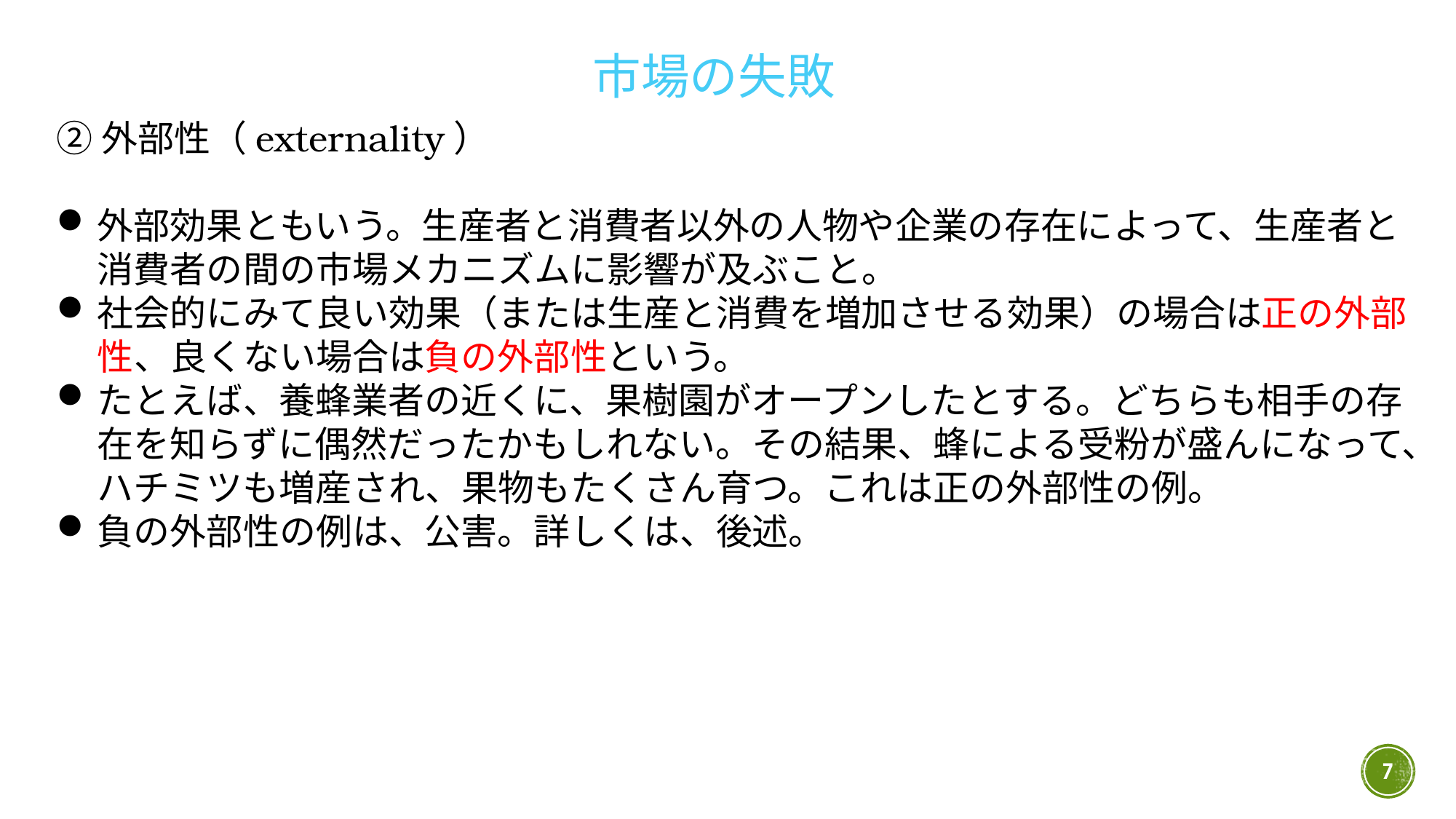

市場の失敗
②外部性（externality）

外部効果ともいう。生産者と消費者以外の人物や企業の存在によって、生産者と消費者の間の市場メカニズムに影響が及ぶこと。
社会的にみて良い効果（または生産と消費を増加させる効果）の場合は正の外部性、良くない場合は負の外部性という。
たとえば、養蜂業者の近くに、果樹園がオープンしたとする。どちらも相手の存在を知らずに偶然だったかもしれない。その結果、蜂による受粉が盛んになって、ハチミツも増産され、果物もたくさん育つ。これは正の外部性の例。
負の外部性の例は、公害。詳しくは、後述。
7